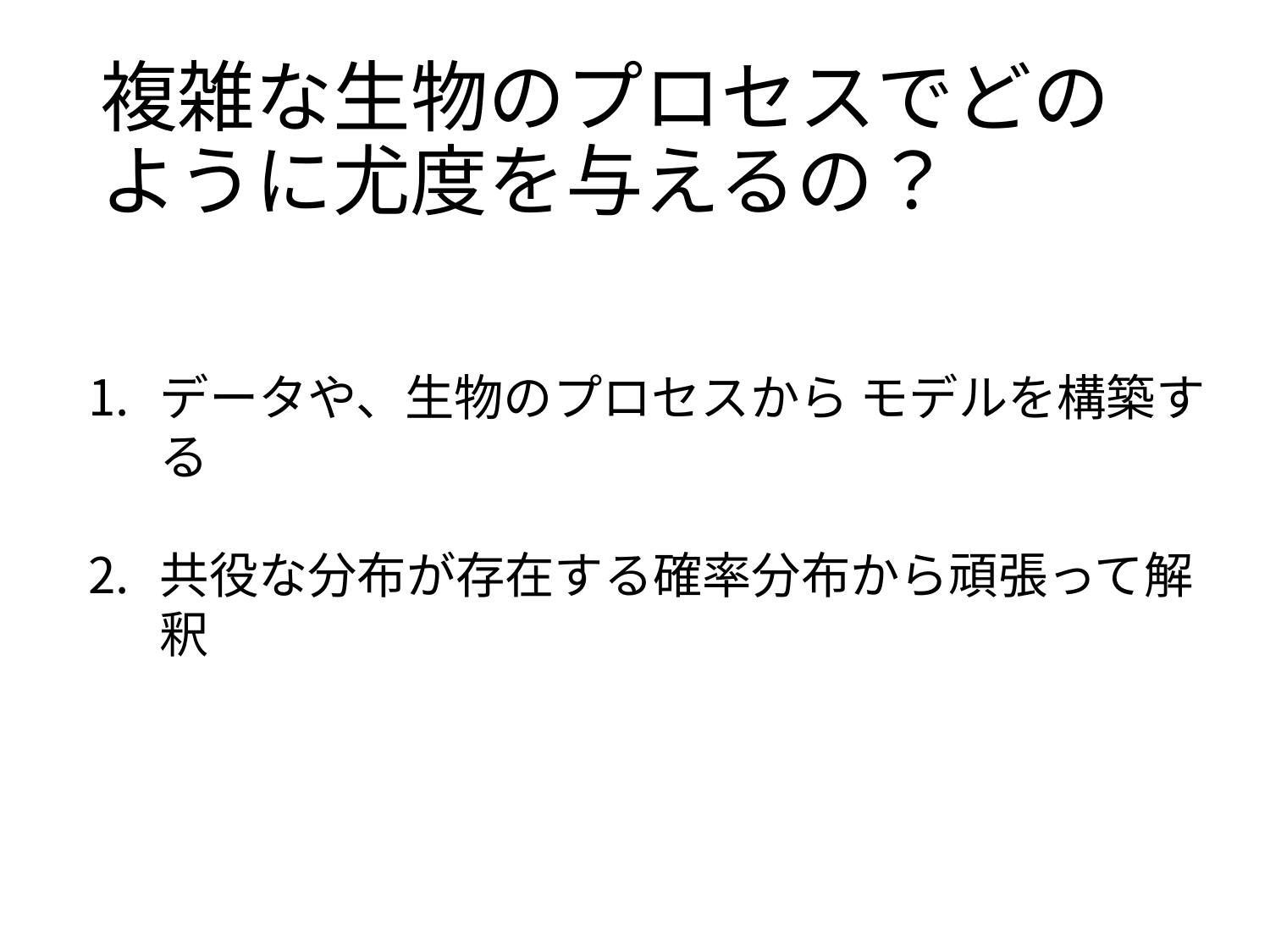

# 複雑な生物のプロセスでどのように尤度を与えるの？
データや、生物のプロセスから モデルを構築する

共役な分布が存在する確率分布から頑張って解釈